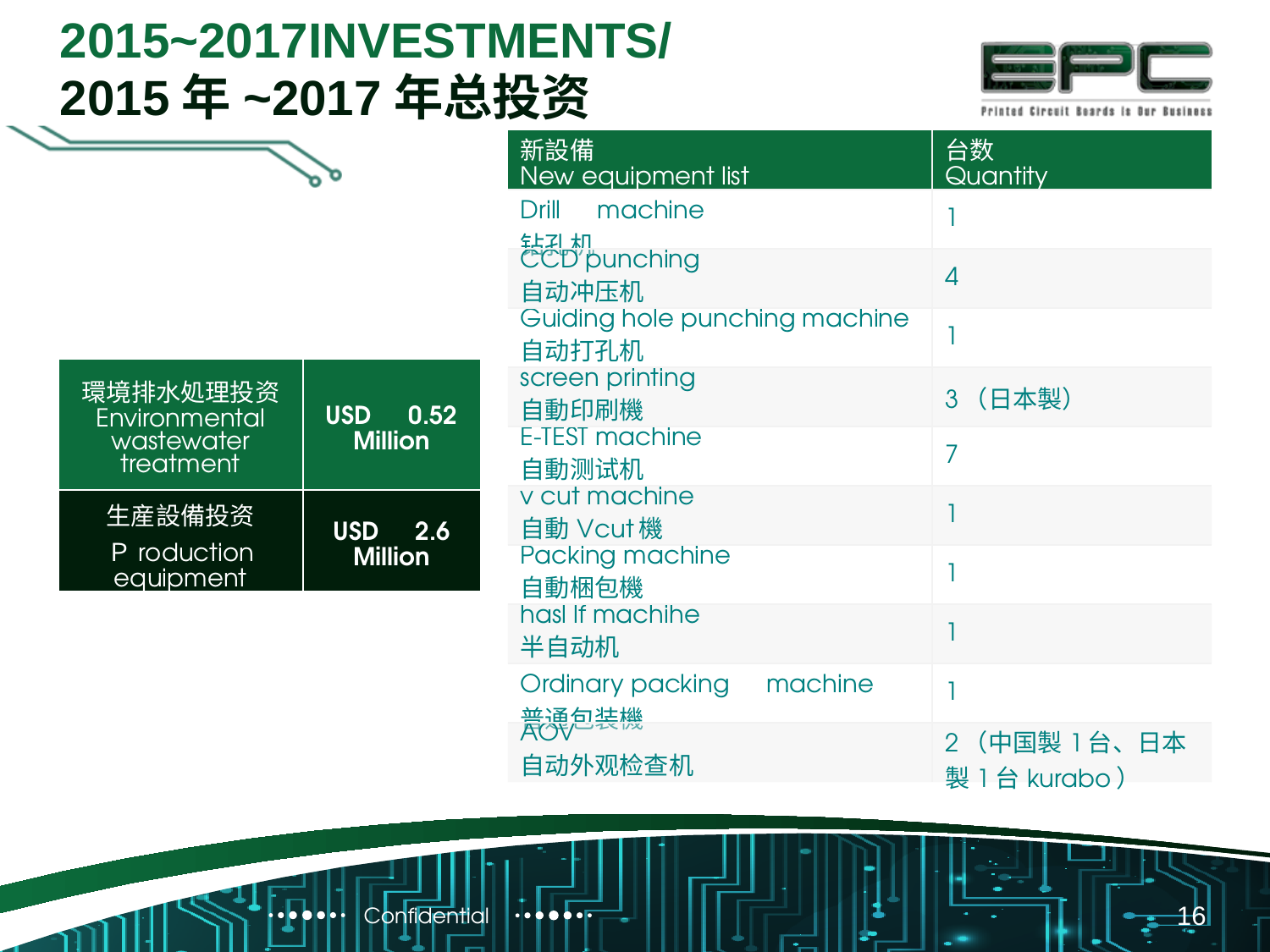

2015~2017INVESTMENTS/
2015年~2017年总投资
| 新設備 New equipment list | 台数 Quantity |
| --- | --- |
| Drill　machine 钻孔机 | 1 |
| CCD punching 自动冲压机 | 4 |
| Guiding hole punching machine 自动打孔机 | 1 |
| screen printing 自動印刷機 | 3（日本製） |
| E-TEST machine 自動测试机 | 7 |
| v cut machine 自動Vcut機 | 1 |
| Packing machine 自動梱包機 | 1 |
| hasl lf machihe 半自动机 | 1 |
| Ordinary packing　machine 普通包装機 | 1 |
| AOV 自动外观检查机 | 2（中国製1台、日本製1台kurabo） |
| 環境排水処理投资 Environmental wastewater treatment | USD　0.52 Million |
| --- | --- |
| 生産設備投资 Ｐroduction equipment | USD　2.6 Million |